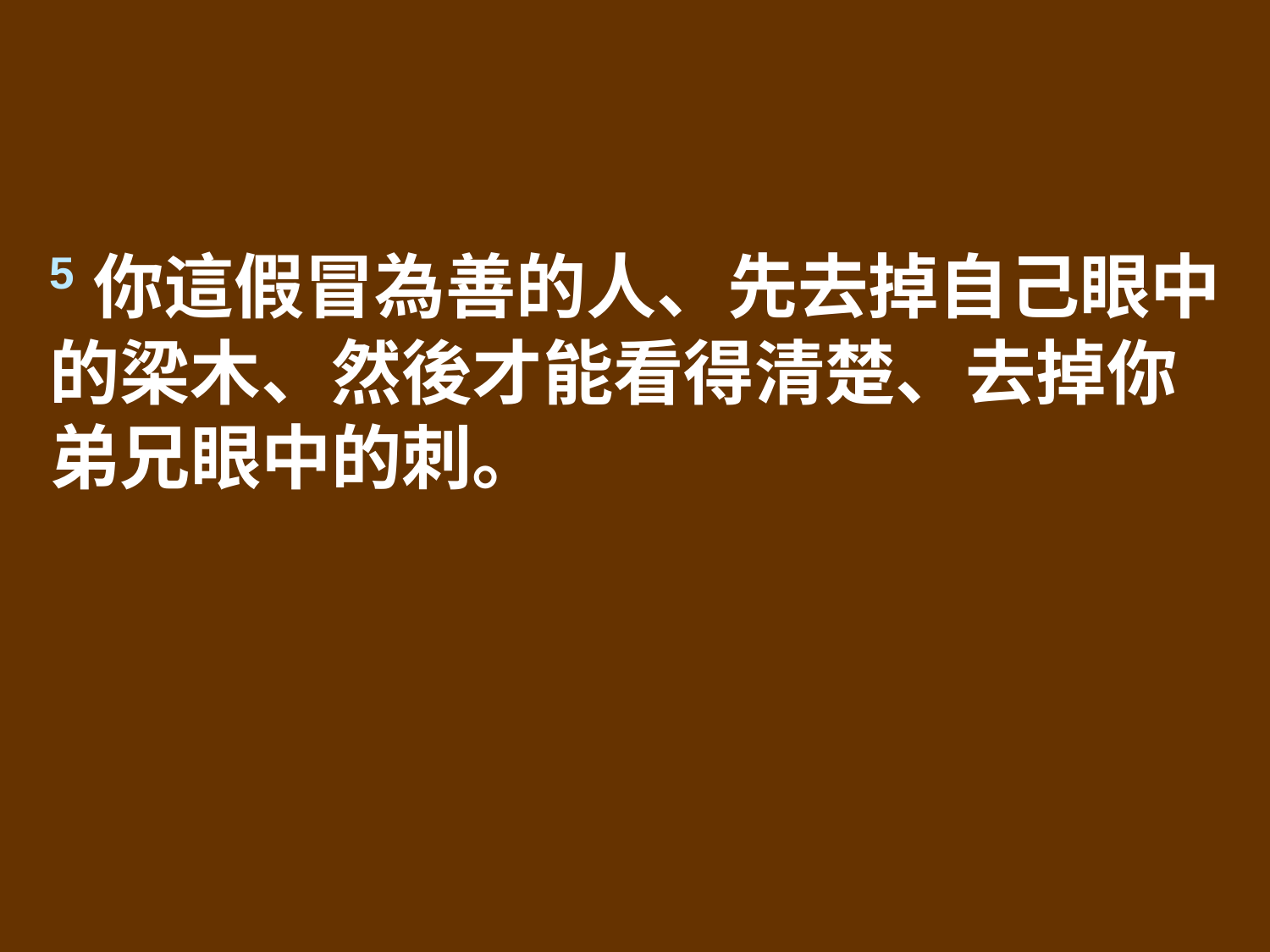

5你這假冒為善的人、先去掉自己眼中的梁木、然後才能看得清楚、去掉你弟兄眼中的刺。